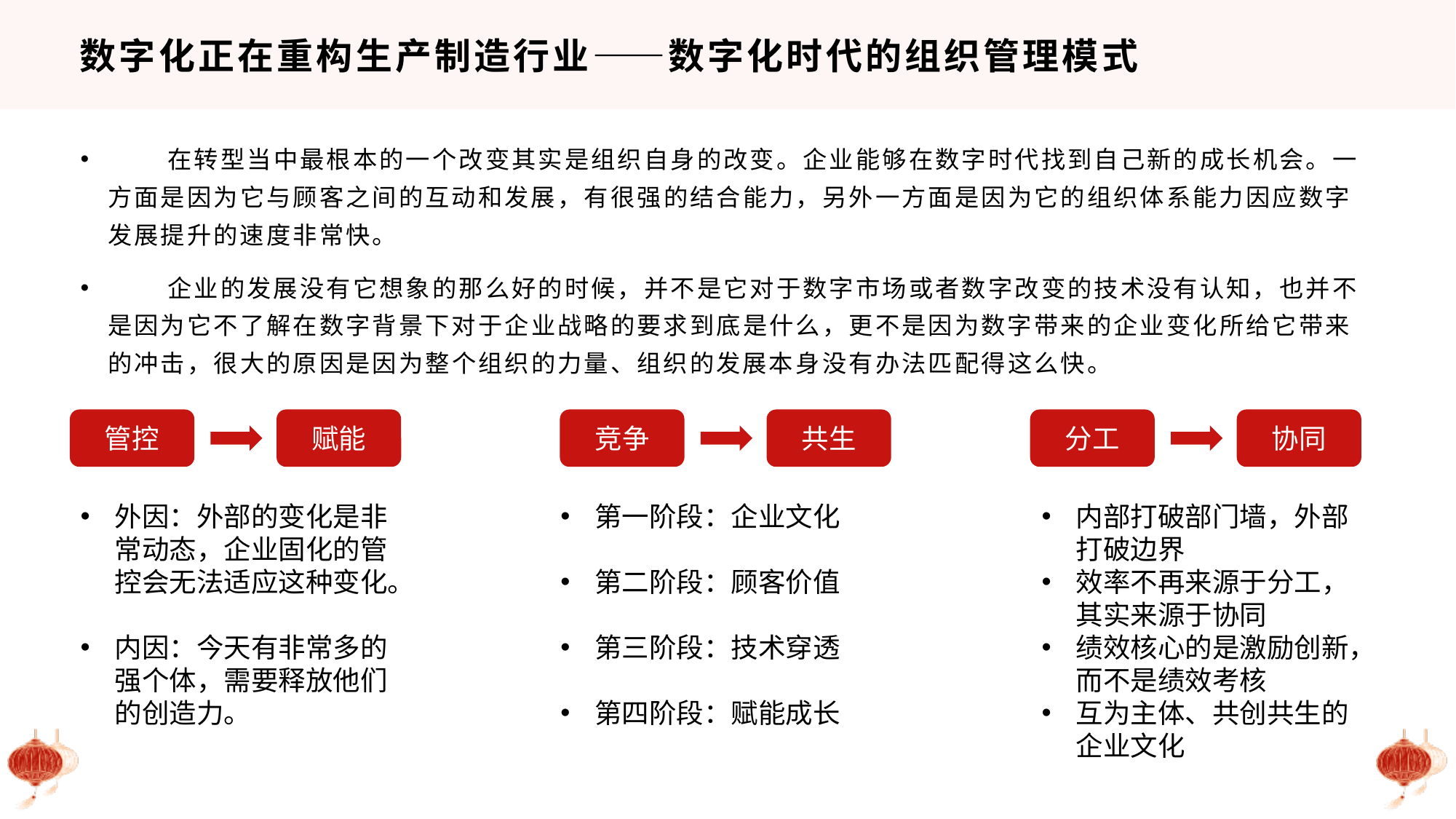

# 数字化正在重构生产制造行业——数字化时代的组织管理模式
       在转型当中最根本的一个改变其实是组织自身的改变。企业能够在数字时代找到自己新的成长机会。一方面是因为它与顾客之间的互动和发展，有很强的结合能力，另外一方面是因为它的组织体系能力因应数字发展提升的速度非常快。
       企业的发展没有它想象的那么好的时候，并不是它对于数字市场或者数字改变的技术没有认知，也并不是因为它不了解在数字背景下对于企业战略的要求到底是什么，更不是因为数字带来的企业变化所给它带来的冲击，很大的原因是因为整个组织的力量、组织的发展本身没有办法匹配得这么快。
管控
赋能
竞争
共生
分工
协同

外因：外部的变化是非常动态，企业固化的管控会无法适应这种变化。

内因：今天有非常多的强个体，需要释放他们的创造力。
第一阶段：企业文化

第二阶段：顾客价值

第三阶段：技术穿透

第四阶段：赋能成长
内部打破部门墙，外部打破边界
效率不再来源于分工，其实来源于协同
绩效核心的是激励创新，而不是绩效考核
互为主体、共创共生的企业文化